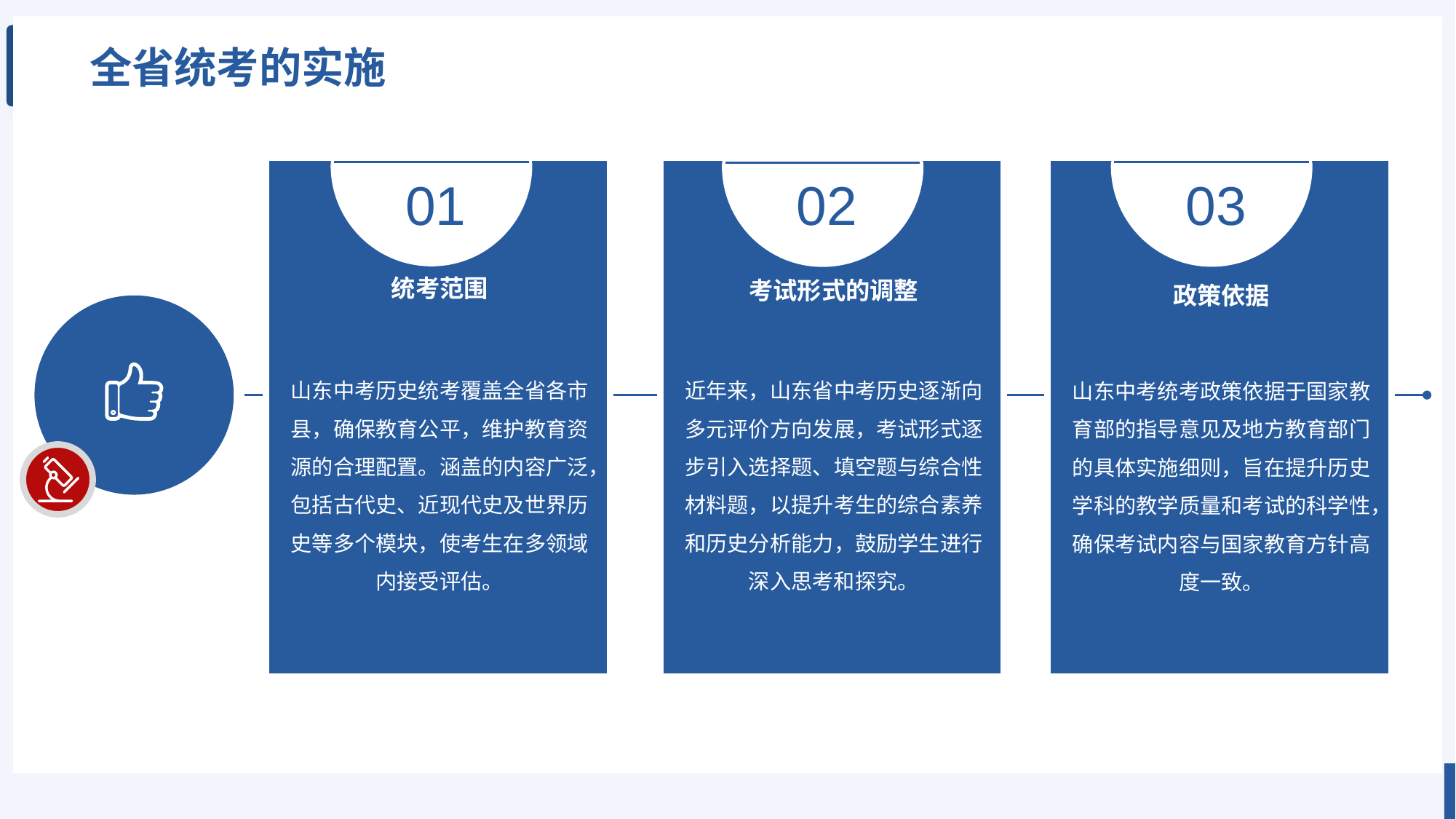

全省统考的实施

01

02

03
统考范围
考试形式的调整
政策依据

山东中考历史统考覆盖全省各市县，确保教育公平，维护教育资源的合理配置。涵盖的内容广泛，包括古代史、近现代史及世界历史等多个模块，使考生在多领域内接受评估。
近年来，山东省中考历史逐渐向多元评价方向发展，考试形式逐步引入选择题、填空题与综合性材料题，以提升考生的综合素养和历史分析能力，鼓励学生进行深入思考和探究。
山东中考统考政策依据于国家教育部的指导意见及地方教育部门的具体实施细则，旨在提升历史学科的教学质量和考试的科学性，确保考试内容与国家教育方针高度一致。